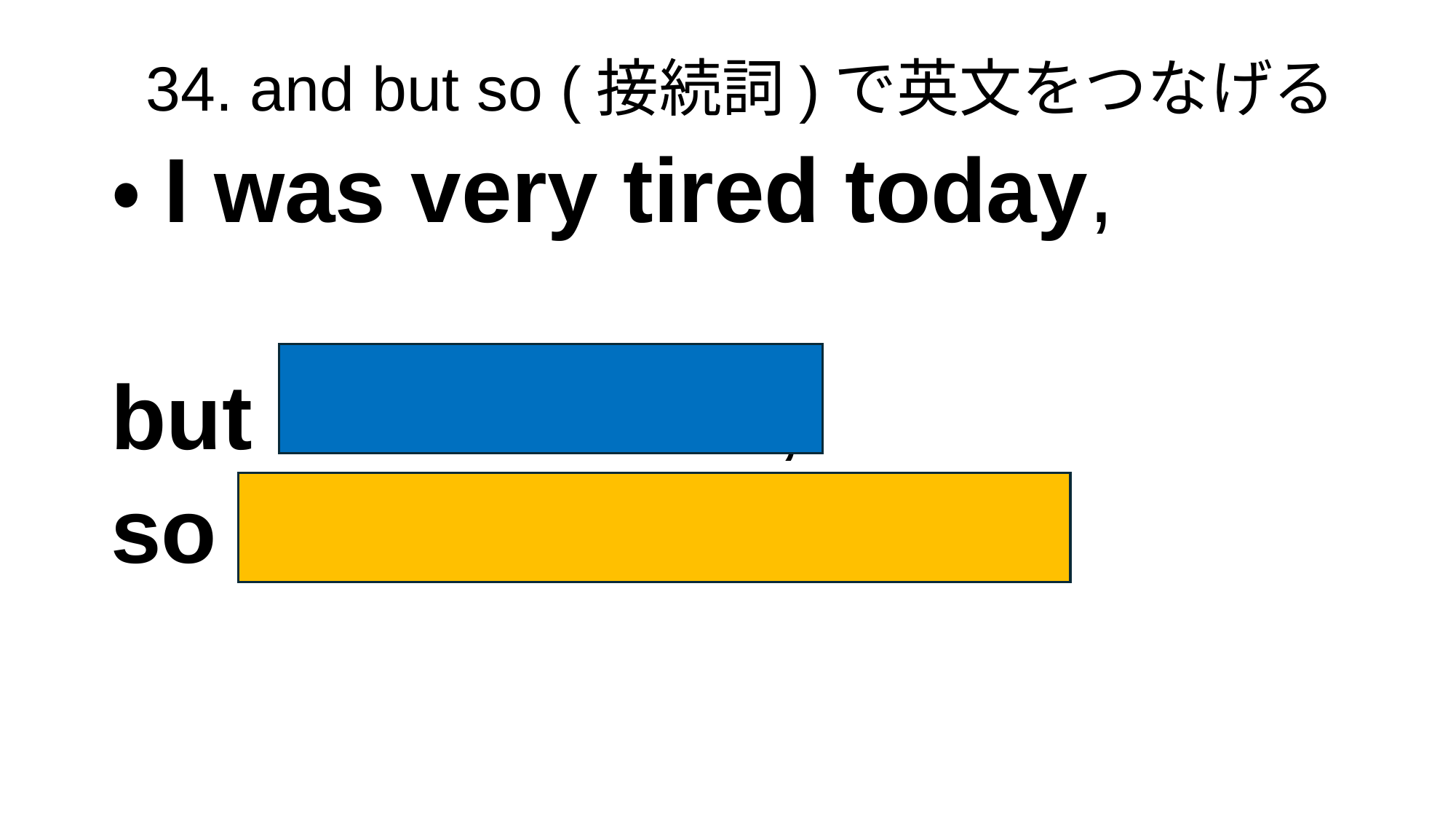

# 34. and but so (接続詞)で英文をつなげる
・I was very tired today,

but I took a bath,
so I felt *comfortable.